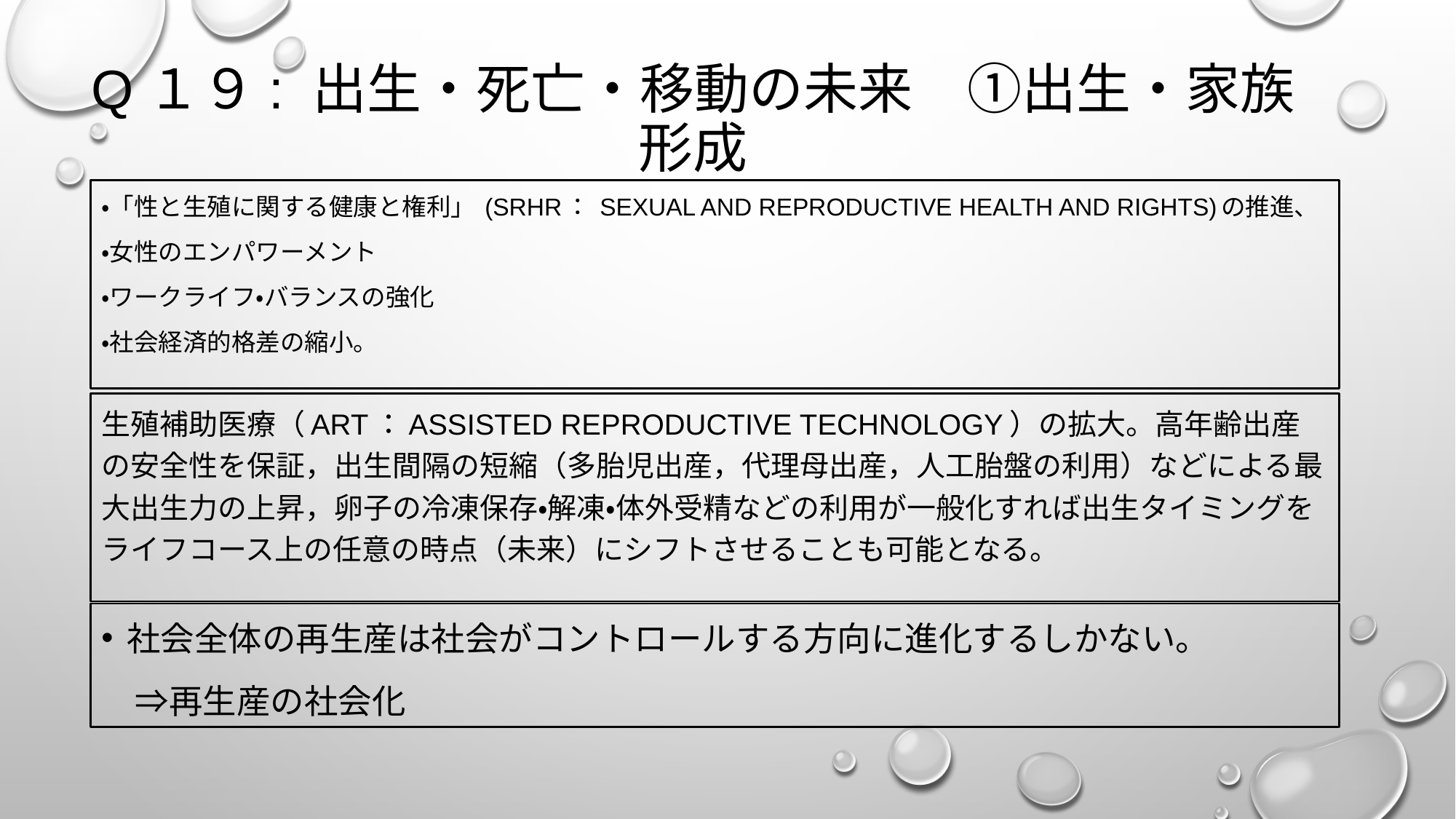

# Q１９: 出生・死亡・移動の未来　①出生・家族形成
・「性と生殖に関する健康と権利」 (SRHR： Sexual and Reproductive Health and Rights)の推進、
・女性のエンパワーメント
・ワークライフ・バランスの強化
・社会経済的格差の縮小。
生殖補助医療（ART：Assisted Reproductive Technology）の拡大。高年齢出産の安全性を保証，出生間隔の短縮（多胎児出産，代理母出産，人工胎盤の利用）などによる最大出生力の上昇，卵子の冷凍保存・解凍・体外受精などの利用が一般化すれば出生タイミングをライフコース上の任意の時点（未来）にシフトさせることも可能となる。
社会全体の再生産は社会がコントロールする方向に進化するしかない。
　⇒再生産の社会化